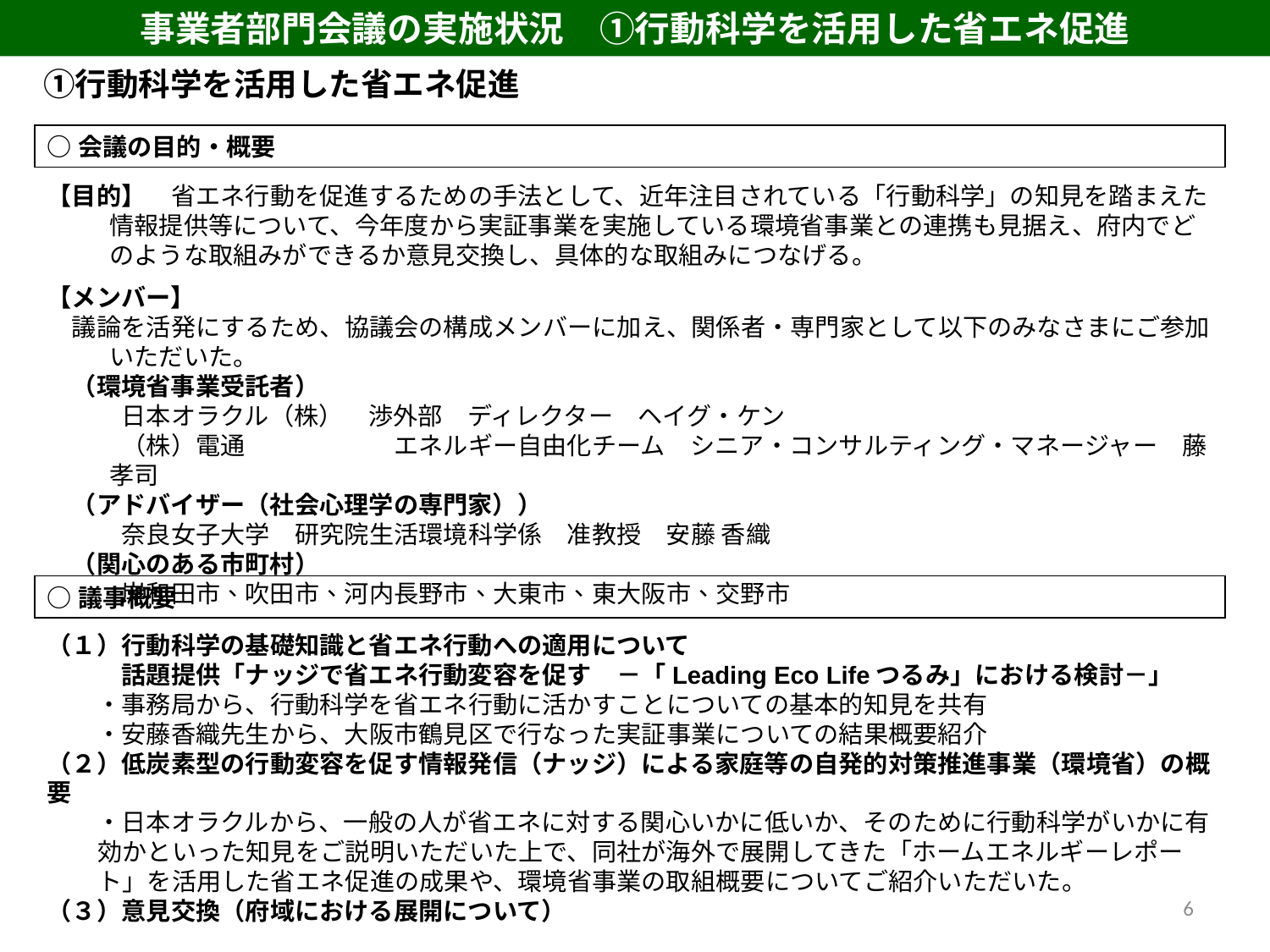

事業者部門会議の実施状況　①行動科学を活用した省エネ促進
　①行動科学を活用した省エネ促進
○会議の目的・概要
【目的】　省エネ行動を促進するための手法として、近年注目されている「行動科学」の知見を踏まえた情報提供等について、今年度から実証事業を実施している環境省事業との連携も見据え、府内でどのような取組みができるか意見交換し、具体的な取組みにつなげる。
【メンバー】
　議論を活発にするため、協議会の構成メンバーに加え、関係者・専門家として以下のみなさまにご参加いただいた。
　（環境省事業受託者）
　　　日本オラクル（株）　渉外部　ディレクター　ヘイグ・ケン
　　　（株）電通　　　　　　エネルギー自由化チーム　シニア・コンサルティング・マネージャー　藤 孝司
　（アドバイザー（社会心理学の専門家））
　　　奈良女子大学　研究院生活環境科学係　准教授　安藤 香織
　（関心のある市町村）
　　　岸和田市、吹田市、河内長野市、大東市、東大阪市、交野市

○議事概要
（１）行動科学の基礎知識と省エネ行動への適用について
　　　話題提供「ナッジで省エネ行動変容を促す　－「Leading Eco Lifeつるみ」における検討－」
　　・事務局から、行動科学を省エネ行動に活かすことについての基本的知見を共有
　　・安藤香織先生から、大阪市鶴見区で行なった実証事業についての結果概要紹介
（２）低炭素型の行動変容を促す情報発信（ナッジ）による家庭等の自発的対策推進事業（環境省）の概要
　　・日本オラクルから、一般の人が省エネに対する関心いかに低いか、そのために行動科学がいかに有効かといった知見をご説明いただいた上で、同社が海外で展開してきた「ホームエネルギーレポート」を活用した省エネ促進の成果や、環境省事業の取組概要についてご紹介いただいた。
（３）意見交換（府域における展開について）
6